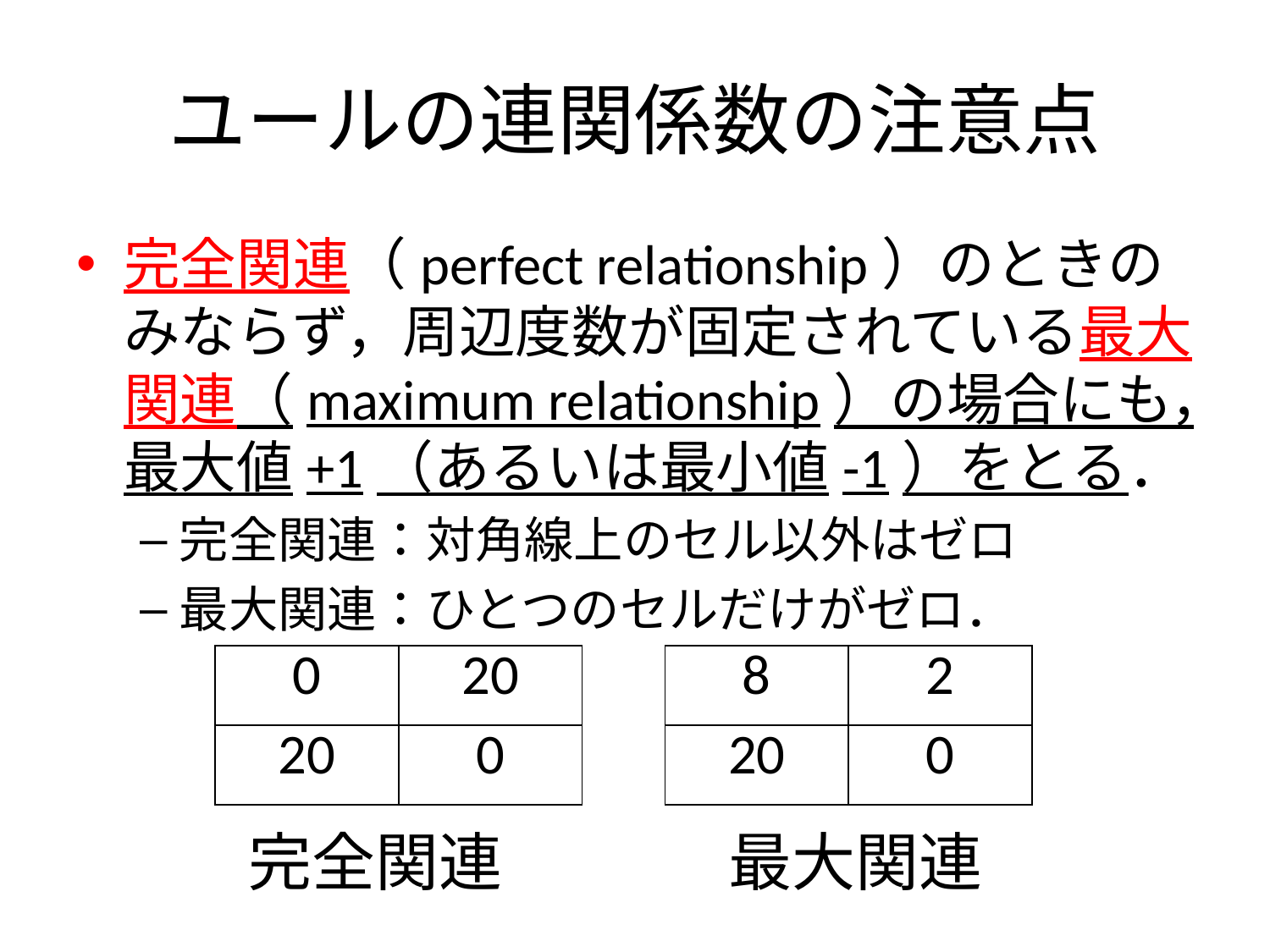

# ユールの連関係数の注意点
完全関連（perfect relationship）のときのみならず，周辺度数が固定されている最大関連（maximum relationship）の場合にも，最大値+1（あるいは最小値-1）をとる．
完全関連：対角線上のセル以外はゼロ
最大関連：ひとつのセルだけがゼロ．
| 0 | 20 |
| --- | --- |
| 20 | 0 |
| 8 | 2 |
| --- | --- |
| 20 | 0 |
完全関連
最大関連